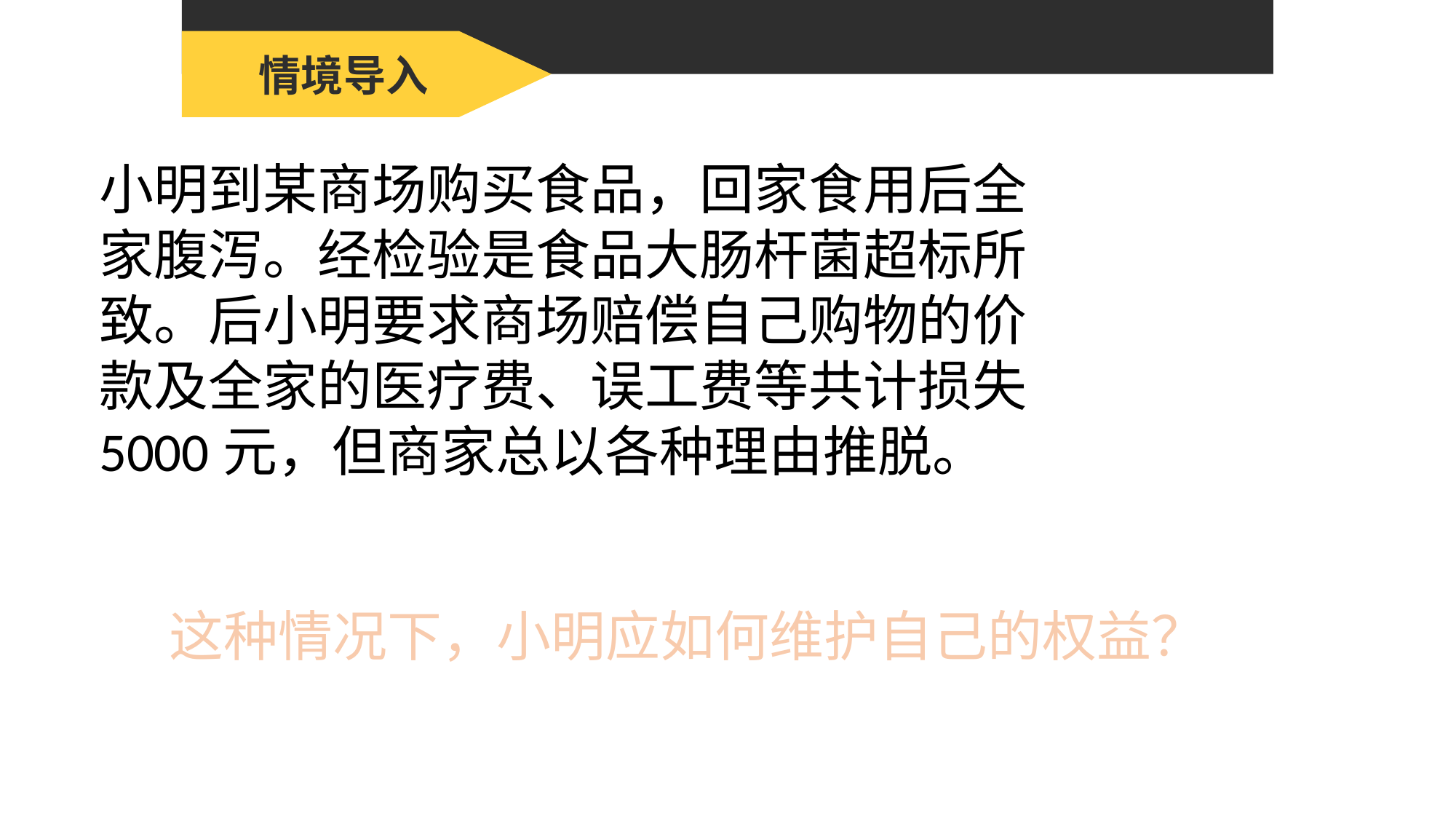

情境导入
小明到某商场购买食品，回家食用后全家腹泻。经检验是食品大肠杆菌超标所致。后小明要求商场赔偿自己购物的价款及全家的医疗费、误工费等共计损失5000元，但商家总以各种理由推脱。

这种情况下，小明应如何维护自己的权益？